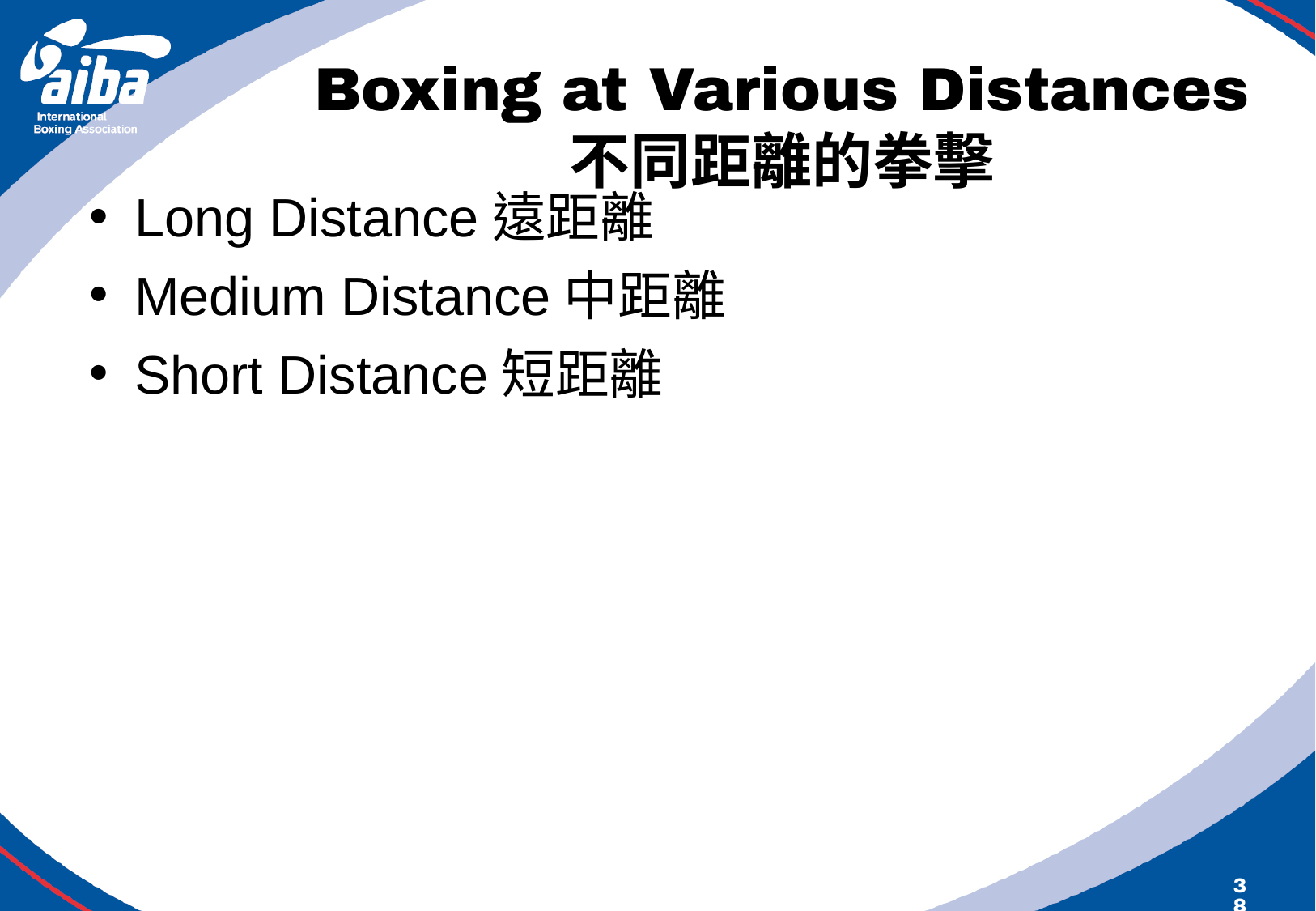

# Boxing at Various Distances 不同距離的拳擊
Long Distance遠距離
Medium Distance中距離
Short Distance短距離

387